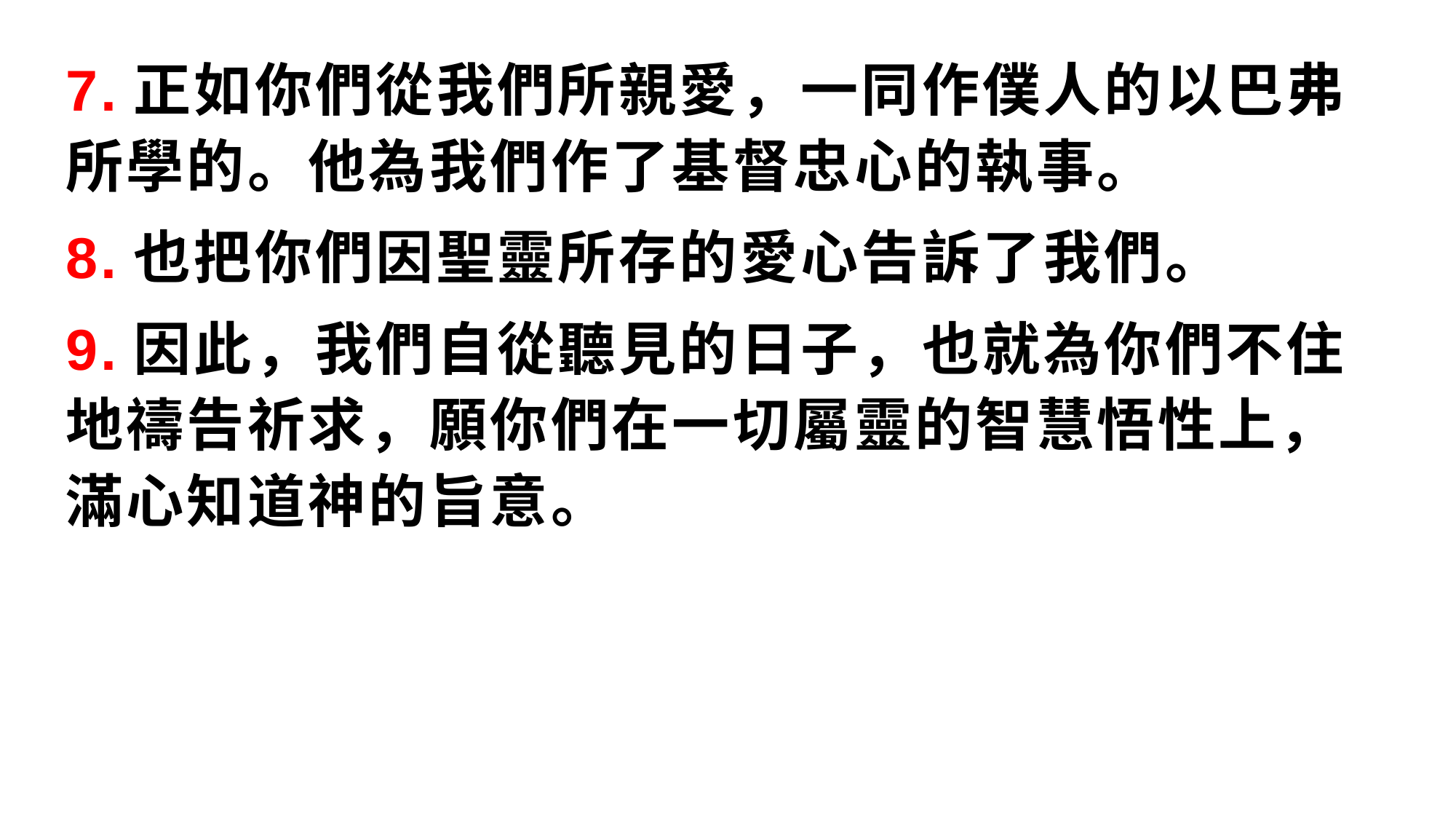

7.正如你們從我們所親愛，一同作僕人的以巴弗所學的。他為我們作了基督忠心的執事。
8.也把你們因聖靈所存的愛心告訴了我們。
9.因此，我們自從聽見的日子，也就為你們不住地禱告祈求，願你們在一切屬靈的智慧悟性上，滿心知道神的旨意。